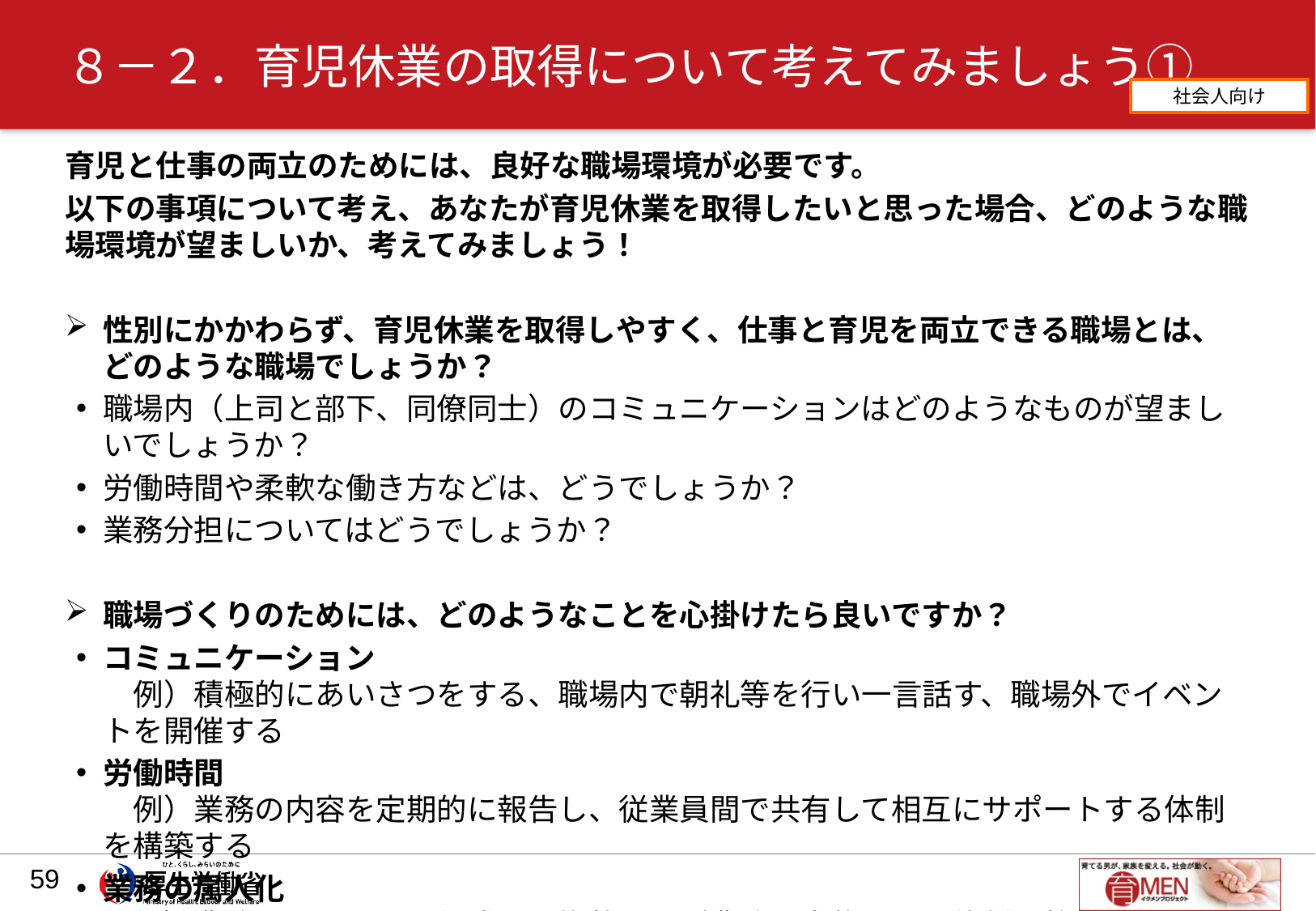

# ８－２．育児休業の取得について考えてみましょう①
社会人向け
育児と仕事の両立のためには、良好な職場環境が必要です。
以下の事項について考え、あなたが育児休業を取得したいと思った場合、どのような職場環境が望ましいか、考えてみましょう！

性別にかかわらず、育児休業を取得しやすく、仕事と育児を両立できる職場とは、どのような職場でしょうか？
職場内（上司と部下、同僚同士）のコミュニケーションはどのようなものが望ましいでしょうか？
労働時間や柔軟な働き方などは、どうでしょうか？
業務分担についてはどうでしょうか？

職場づくりのためには、どのようなことを心掛けたら良いですか？
コミュニケーション
　例）積極的にあいさつをする、職場内で朝礼等を行い一言話す、職場外でイベントを開催する
労働時間
　例）業務の内容を定期的に報告し、従業員間で共有して相互にサポートする体制を構築する
業務の属人化
　例）業務マニュアルを作成し、複数の人が業務を実施できる体制を整備する
59